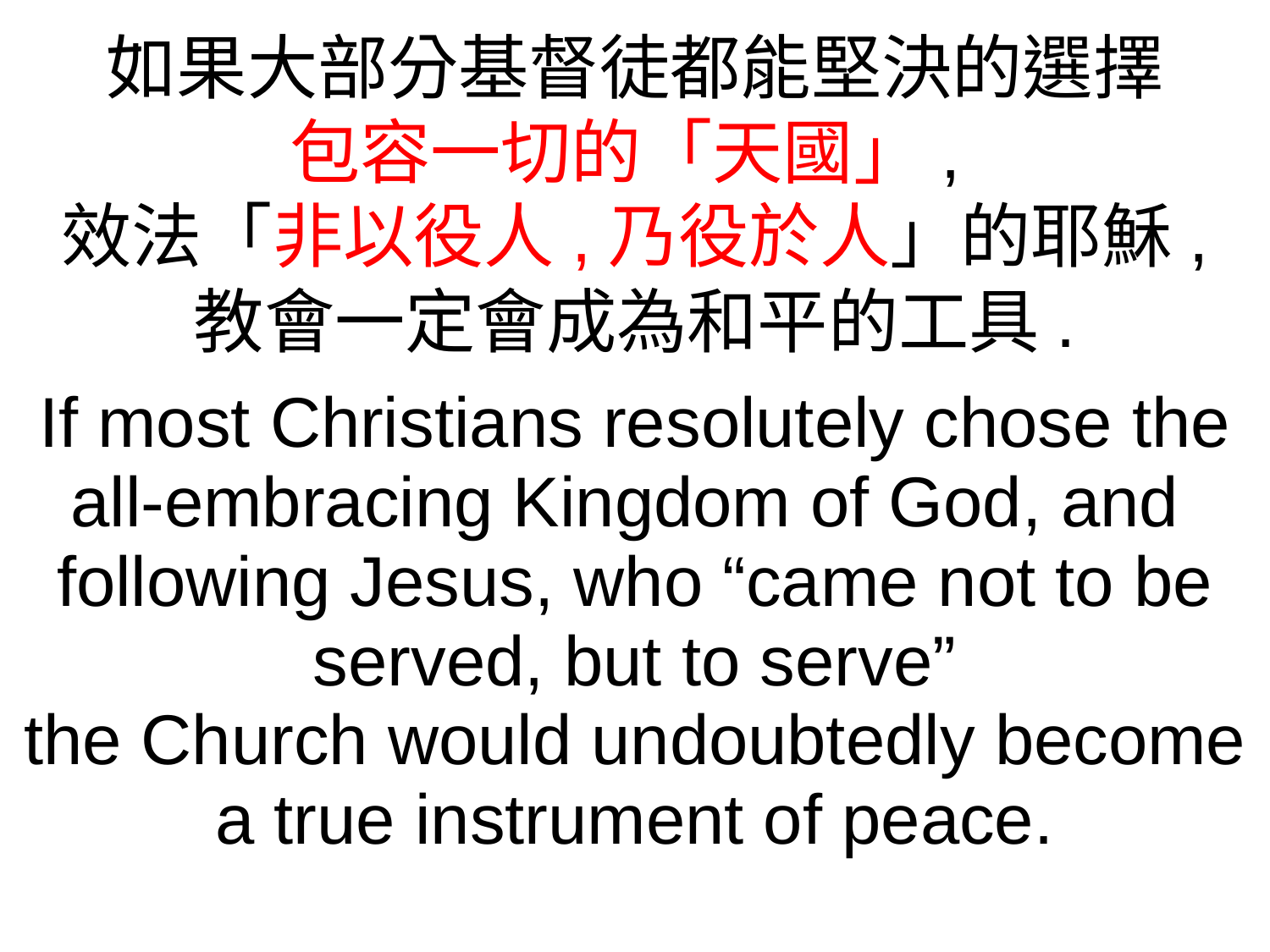

如果大部分基督徒都能堅決的選擇
包容一切的「天國」,
效法「非以役人,乃役於人」的耶穌,
教會一定會成為和平的工具.
If most Christians resolutely chose the all-embracing Kingdom of God, and
following Jesus, who “came not to be served, but to serve”
the Church would undoubtedly become a true instrument of peace.